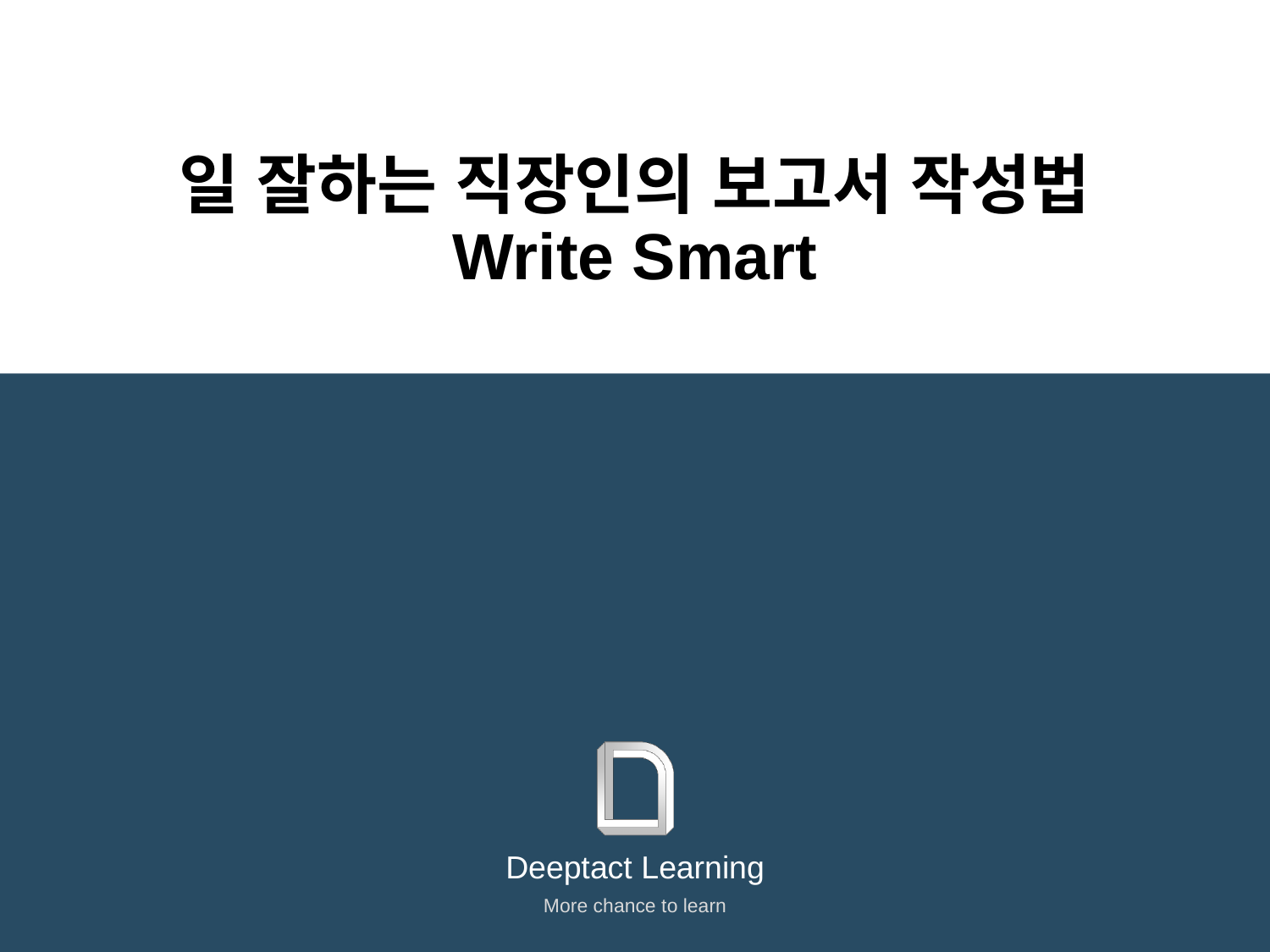

# 일 잘하는 직장인의 보고서 작성법 Write Smart